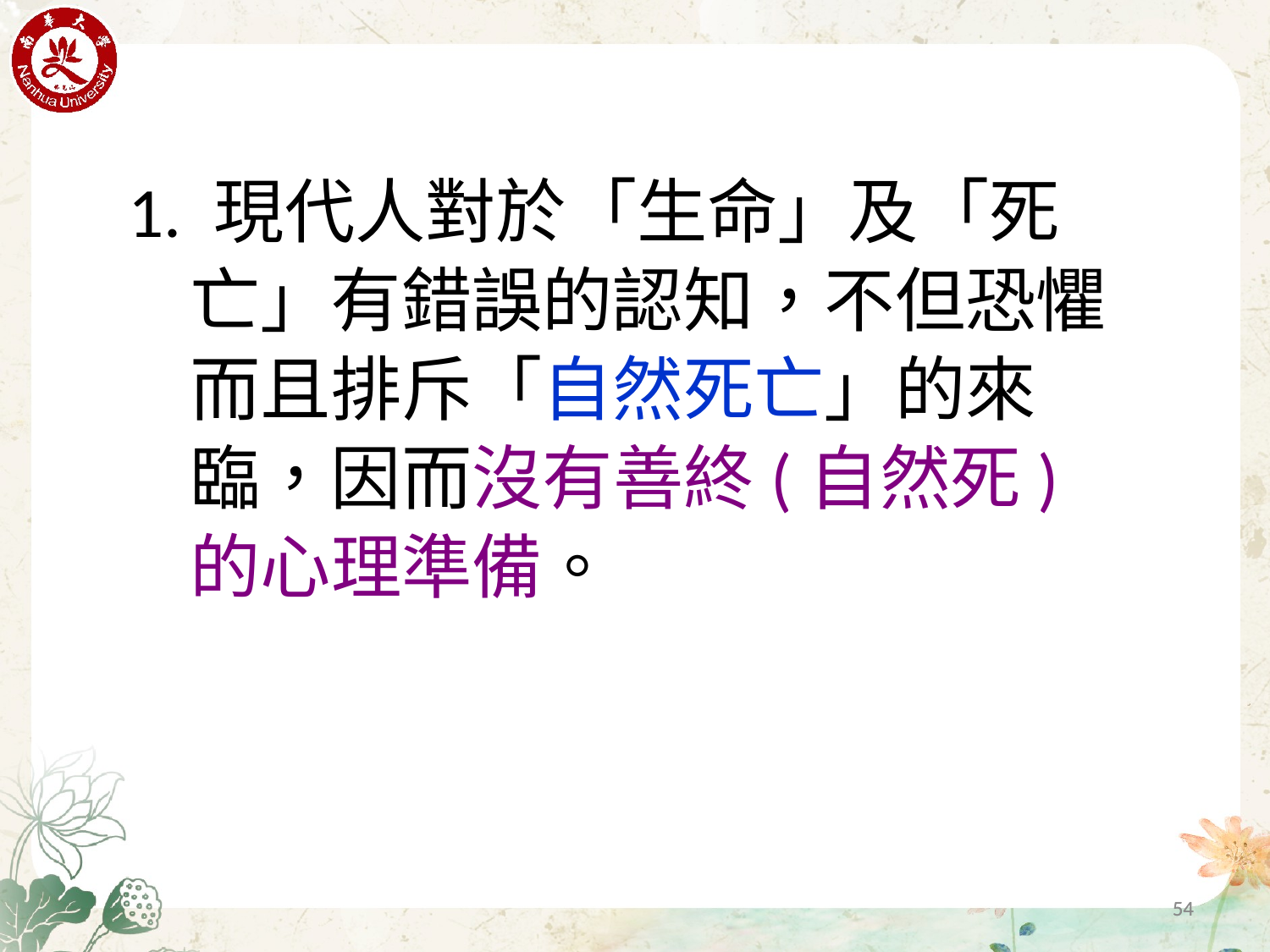

1. 現代人對於「生命」及「死亡」有錯誤的認知，不但恐懼而且排斥「自然死亡」的來臨，因而沒有善終(自然死)的心理準備。
54
54